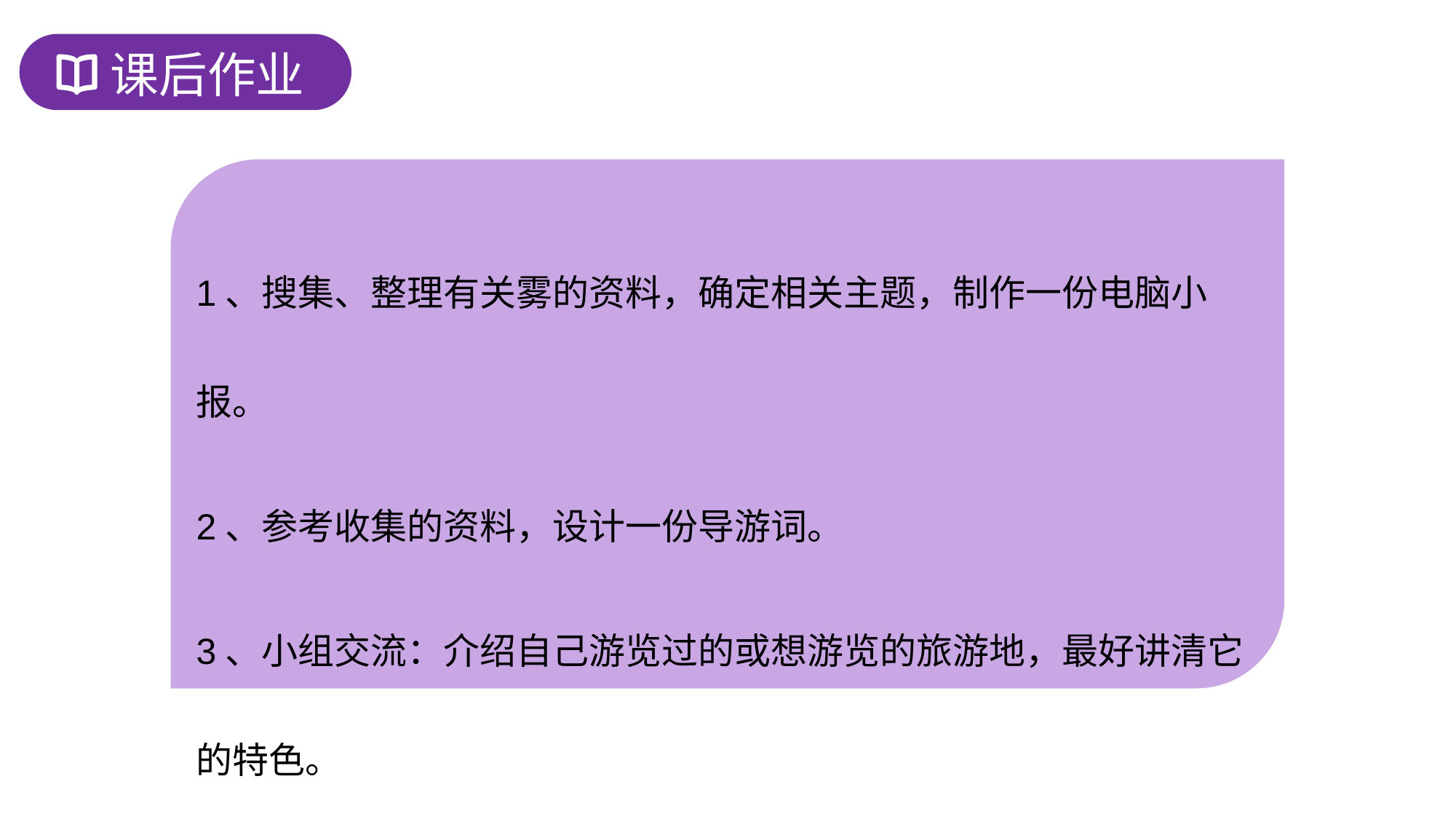

课后作业

1、搜集、整理有关雾的资料，确定相关主题，制作一份电脑小报。
2、参考收集的资料，设计一份导游词。
3、小组交流：介绍自己游览过的或想游览的旅游地，最好讲清它的特色。